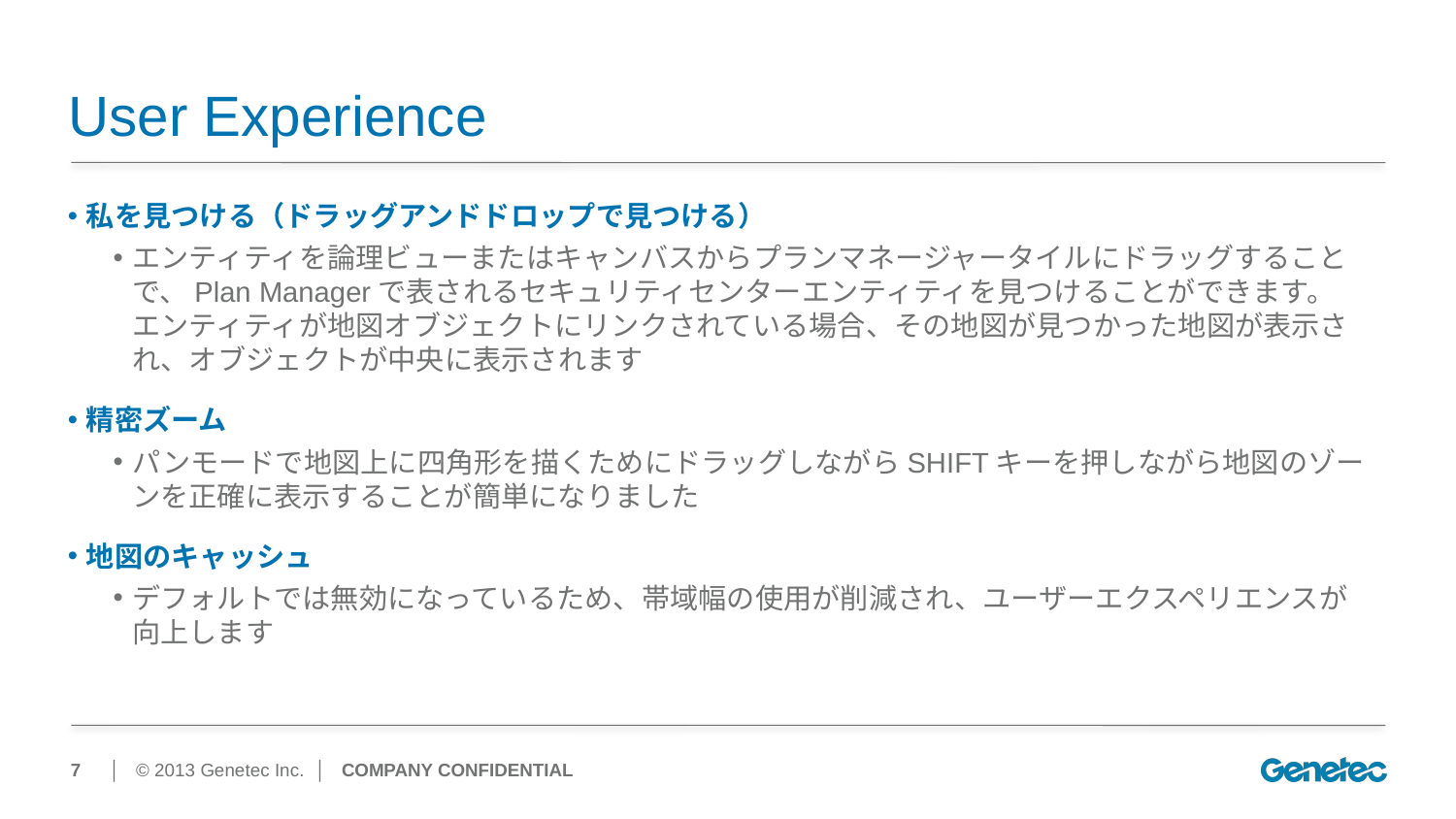

# User Experience
私を見つける（ドラッグアンドドロップで見つける）
エンティティを論理ビューまたはキャンバスからプランマネージャータイルにドラッグすることで、Plan Managerで表されるセキュリティセンターエンティティを見つけることができます。 エンティティが地図オブジェクトにリンクされている場合、その地図が見つかった地図が表示され、オブジェクトが中央に表示されます
精密ズーム
パンモードで地図上に四角形を描くためにドラッグしながらSHIFTキーを押しながら地図のゾーンを正確に表示することが簡単になりました
地図のキャッシュ
デフォルトでは無効になっているため、帯域幅の使用が削減され、ユーザーエクスペリエンスが向上します
7
│   COMPANY CONFIDENTIAL